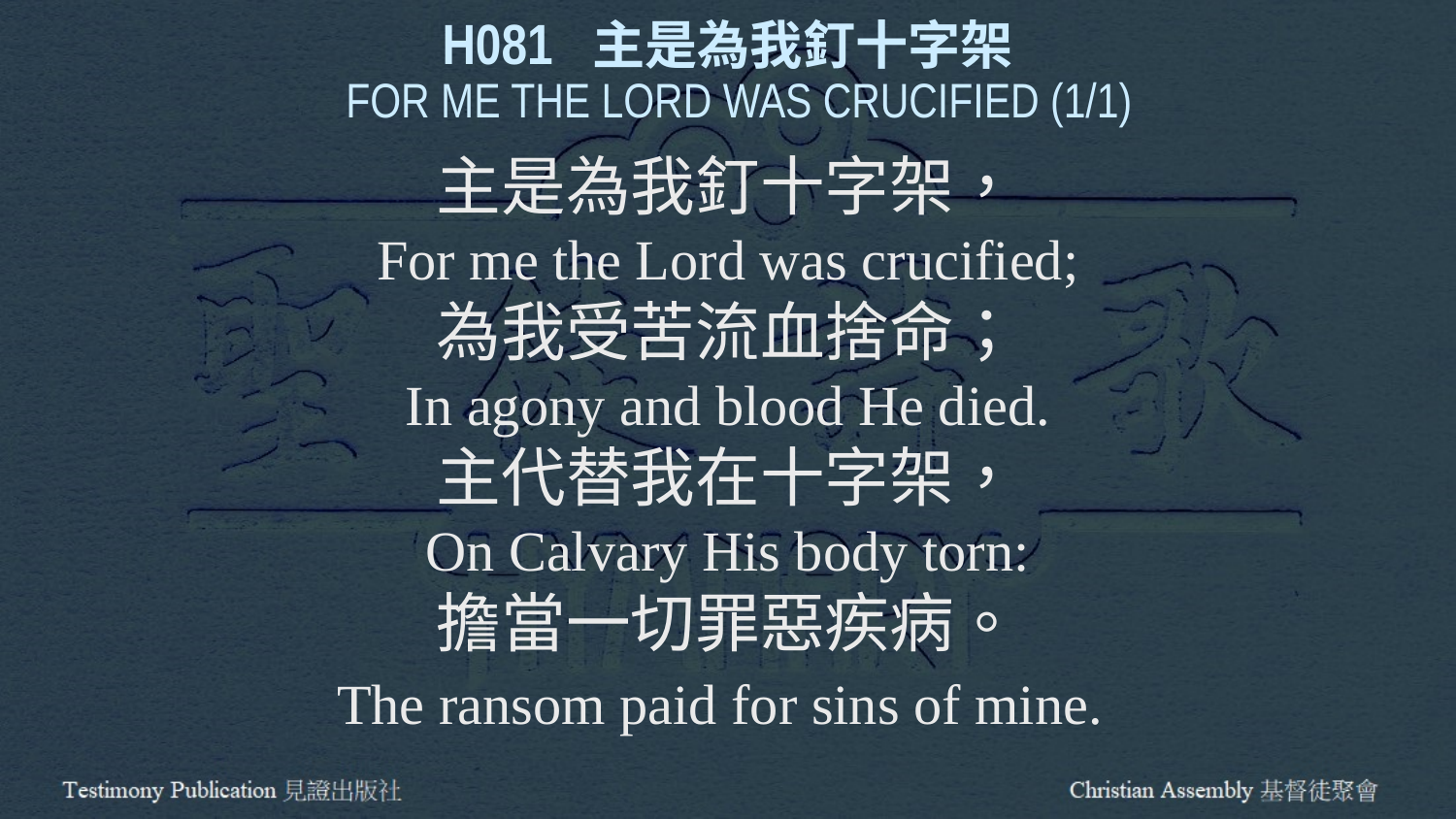

H081  主是為我釘十字架
 FOR ME THE LORD WAS CRUCIFIED (1/1)
主是為我釘十字架，
For me the Lord was crucified;
為我受苦流血捨命；
In agony and blood He died.
主代替我在十字架，
On Calvary His body torn:
擔當一切罪惡疾病。
The ransom paid for sins of mine.